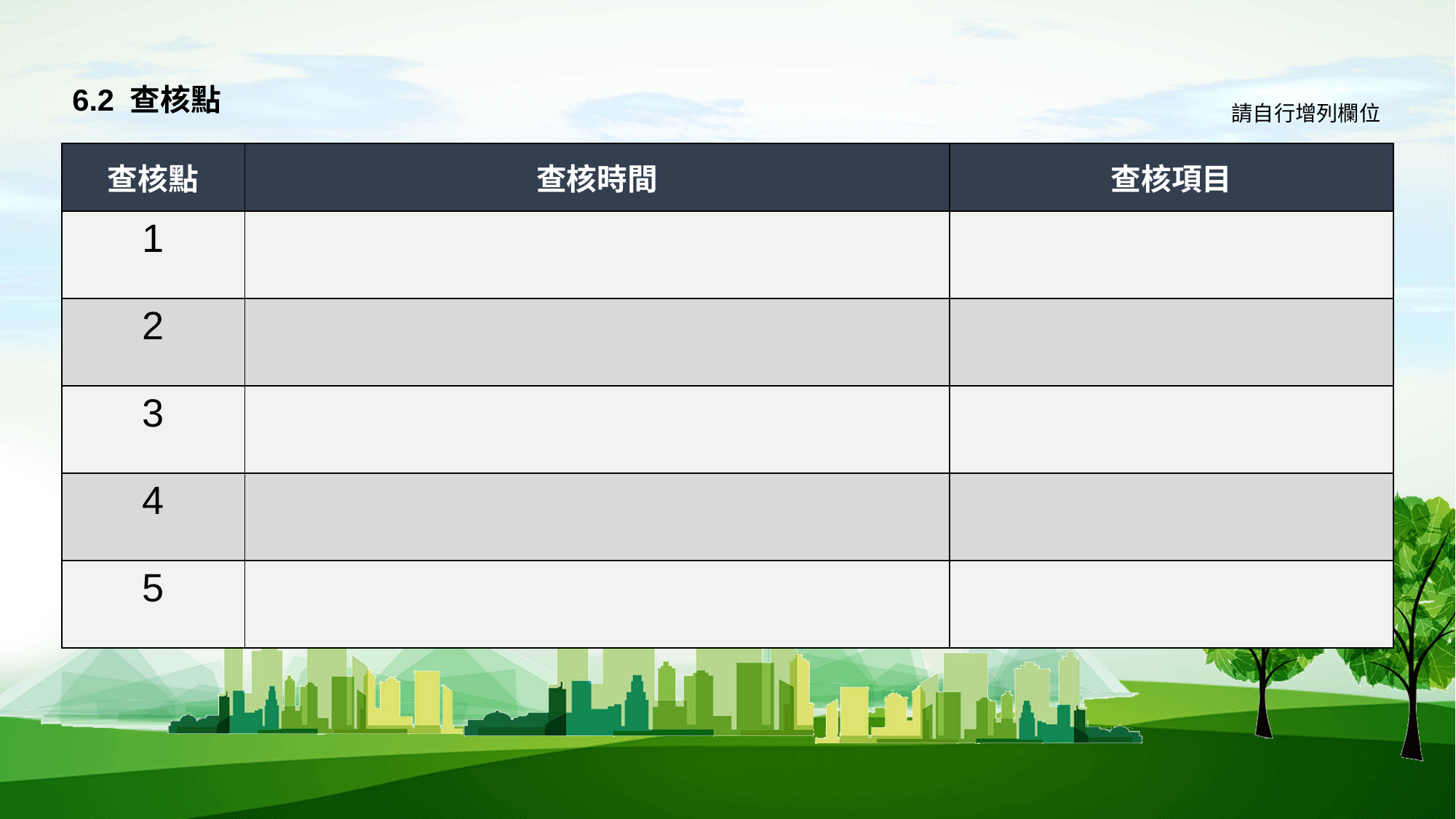

6.2 查核點
請自行增列欄位
| 查核點 | 查核時間 | 查核項目 |
| --- | --- | --- |
| 1 |  |  |
| 2 |  |  |
| 3 |  |  |
| 4 |  |  |
| 5 |  |  |